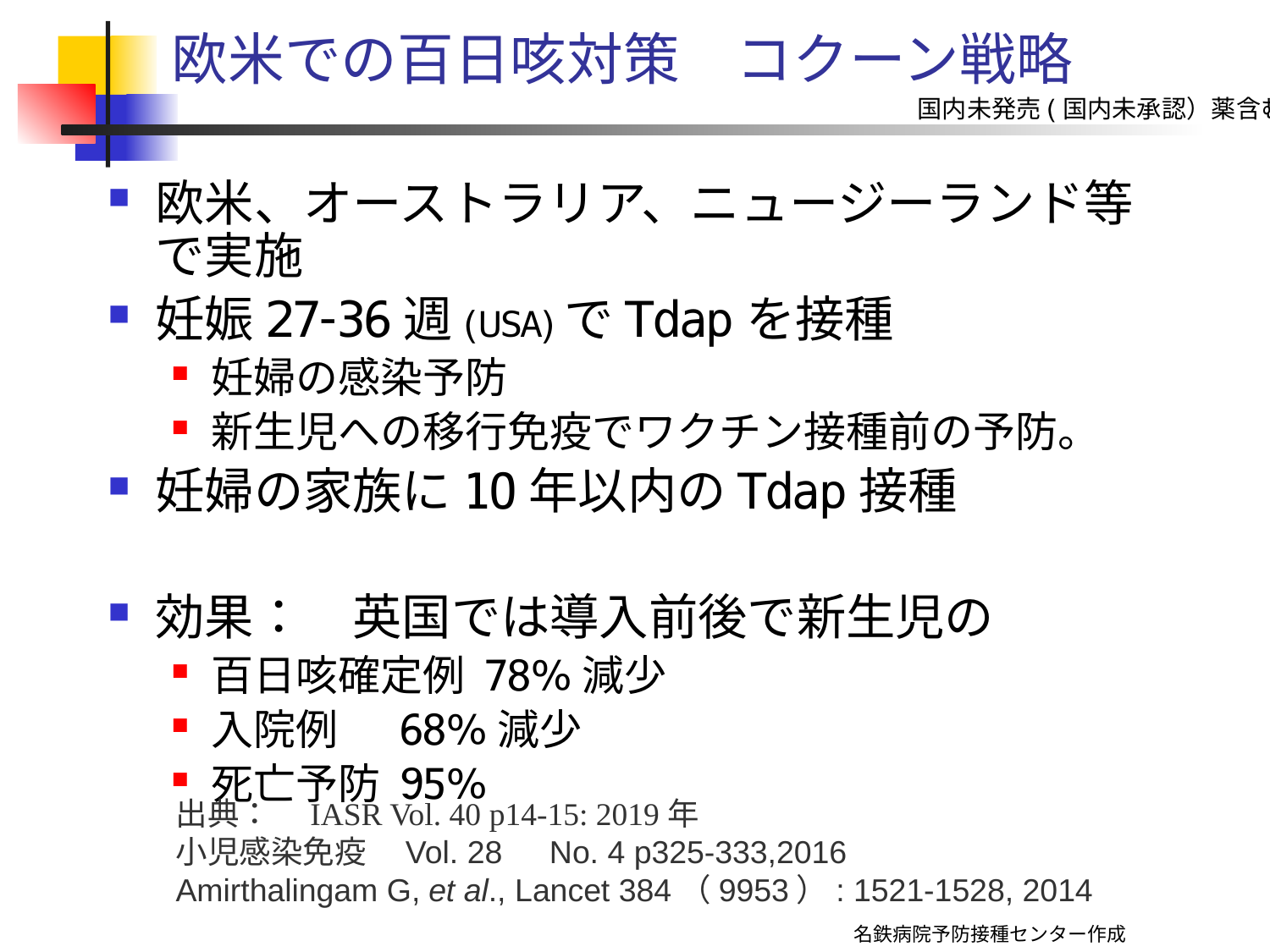

欧米での百日咳対策　コクーン戦略
国内未発売(国内未承認）薬含む
欧米、オーストラリア、ニュージーランド等で実施
妊娠27-36週(USA)でTdapを接種
妊婦の感染予防
新生児への移行免疫でワクチン接種前の予防。
妊婦の家族に10年以内のTdap接種

効果：　英国では導入前後で新生児の
百日咳確定例 78%減少
入院例 　68%減少
死亡予防 95%
出典：　IASR Vol. 40 p14-15: 2019年
小児感染免疫　Vol. 28　No. 4 p325-333,2016
Amirthalingam G, et al., Lancet 384（9953）: 1521-1528, 2014
名鉄病院予防接種センター作成